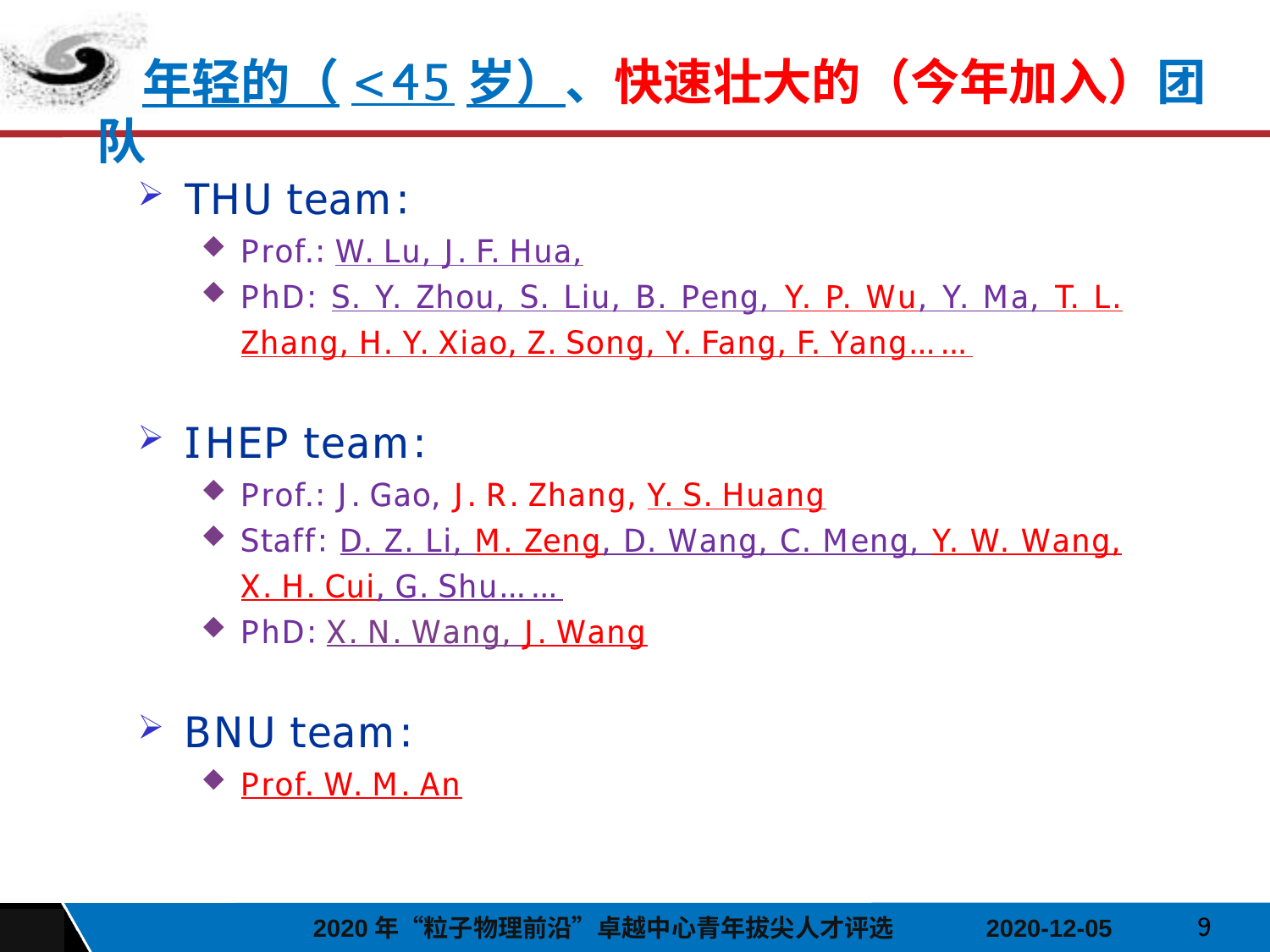

年轻的（<45岁）、快速壮大的（今年加入）团队
THU team:
Prof.: W. Lu, J. F. Hua,
PhD: S. Y. Zhou, S. Liu, B. Peng, Y. P. Wu, Y. Ma, T. L. Zhang, H. Y. Xiao, Z. Song, Y. Fang, F. Yang……

IHEP team:
Prof.: J. Gao, J. R. Zhang, Y. S. Huang
Staff: D. Z. Li, M. Zeng, D. Wang, C. Meng, Y. W. Wang, X. H. Cui, G. Shu……
PhD: X. N. Wang, J. Wang

BNU team:
Prof. W. M. An
9